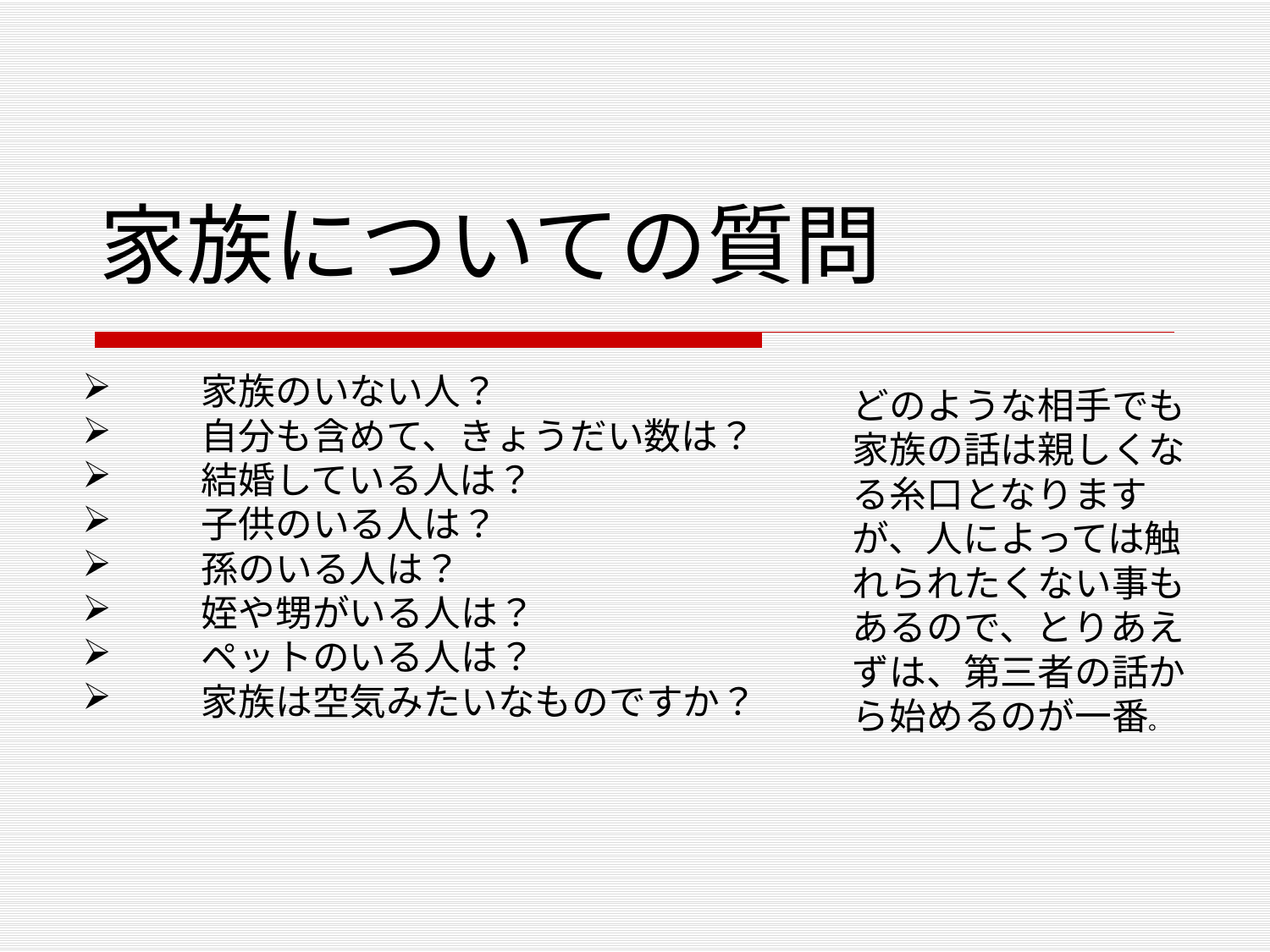

家族についての質問

家族のいない人？
自分も含めて、きょうだい数は？
結婚している人は？
子供のいる人は？
孫のいる人は？
姪や甥がいる人は？
ペットのいる人は？
家族は空気みたいなものですか？

どのような相手でも家族の話は親しくなる糸口となりますが、人によっては触れられたくない事もあるので、とりあえずは、第三者の話から始めるのが一番。